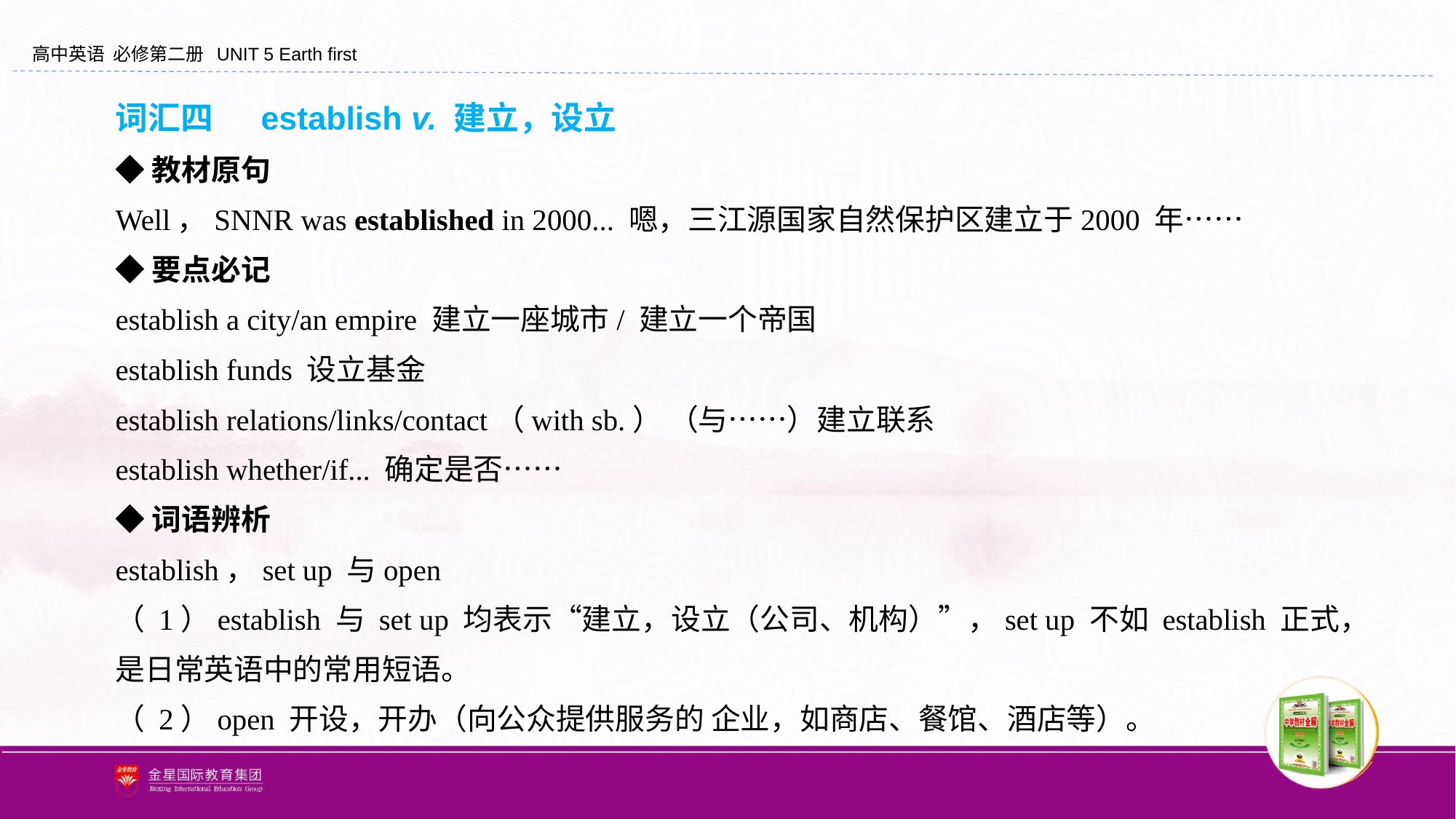

词汇四 　establish v. 建立，设立
◆教材原句
Well，SNNR was established in 2000... 嗯，三江源国家自然保护区建立于2000 年……
◆要点必记
establish a city/an empire 建立一座城市/ 建立一个帝国
establish funds 设立基金
establish relations/links/contact（with sb.） （与……）建立联系
establish whether/if... 确定是否……
◆词语辨析
establish，set up 与open
（ 1）establish 与 set up 均表示“建立，设立（公司、机构）”，set up 不如 establish 正式，是日常英语中的常用短语。
（ 2）open 开设，开办（向公众提供服务的 企业，如商店、餐馆、酒店等）。